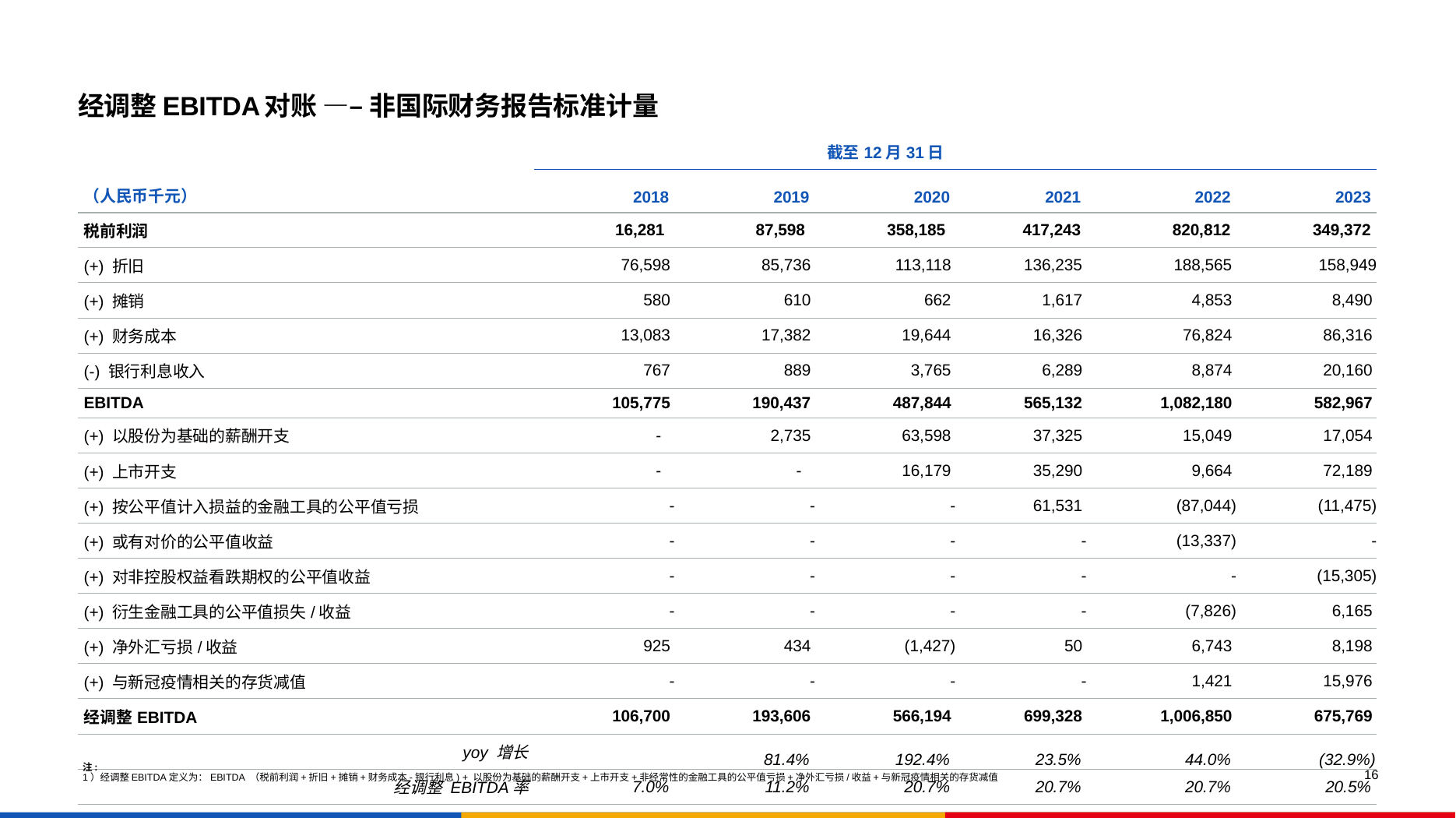

# 经调整EBITDA对账 —– 非国际财务报告标准计量
|  | 截至12月31日 |  |  |  |  |  |
| --- | --- | --- | --- | --- | --- | --- |
| （人民币千元） | 2018 | 2019 | 2020 | 2021 | 2022 | 2023 |
| 税前利润 | 16,281 | 87,598 | 358,185 | 417,243 | 820,812 | 349,372 |
| (+) 折旧 | 76,598 | 85,736 | 113,118 | 136,235 | 188,565 | 158,949 |
| (+) 摊销 | 580 | 610 | 662 | 1,617 | 4,853 | 8,490 |
| (+) 财务成本 | 13,083 | 17,382 | 19,644 | 16,326 | 76,824 | 86,316 |
| (-) 银行利息收入 | 767 | 889 | 3,765 | 6,289 | 8,874 | 20,160 |
| EBITDA | 105,775 | 190,437 | 487,844 | 565,132 | 1,082,180 | 582,967 |
| (+) 以股份为基础的薪酬开支 | - | 2,735 | 63,598 | 37,325 | 15,049 | 17,054 |
| (+) 上市开支 | - | - | 16,179 | 35,290 | 9,664 | 72,189 |
| (+) 按公平值计入损益的金融工具的公平值亏损 | - | - | - | 61,531 | (87,044) | (11,475) |
| (+) 或有对价的公平值收益 | - | - | - | - | (13,337) | - |
| (+) 对非控股权益看跌期权的公平值收益 | - | - | - | - | - | (15,305) |
| (+) 衍生金融工具的公平值损失/收益 | - | - | - | - | (7,826) | 6,165 |
| (+) 净外汇亏损/收益 | 925 | 434 | (1,427) | 50 | 6,743 | 8,198 |
| (+) 与新冠疫情相关的存货减值 | - | - | - | - | 1,421 | 15,976 |
| 经调整EBITDA | 106,700 | 193,606 | 566,194 | 699,328 | 1,006,850 | 675,769 |
| yoy 增长 |  | 81.4% | 192.4% | 23.5% | 44.0% | (32.9%) |
| 经调整 EBITDA率 | 7.0% | 11.2% | 20.7% | 20.7% | 20.7% | 20.5% |
注:
1）经调整EBITDA定义为：EBITDA （税前利润+折旧+摊销+财务成本-银行利息) + 以股份为基础的薪酬开支+上市开支+非经常性的金融工具的公平值亏损+净外汇亏损/收益+与新冠疫情相关的存货减值
16